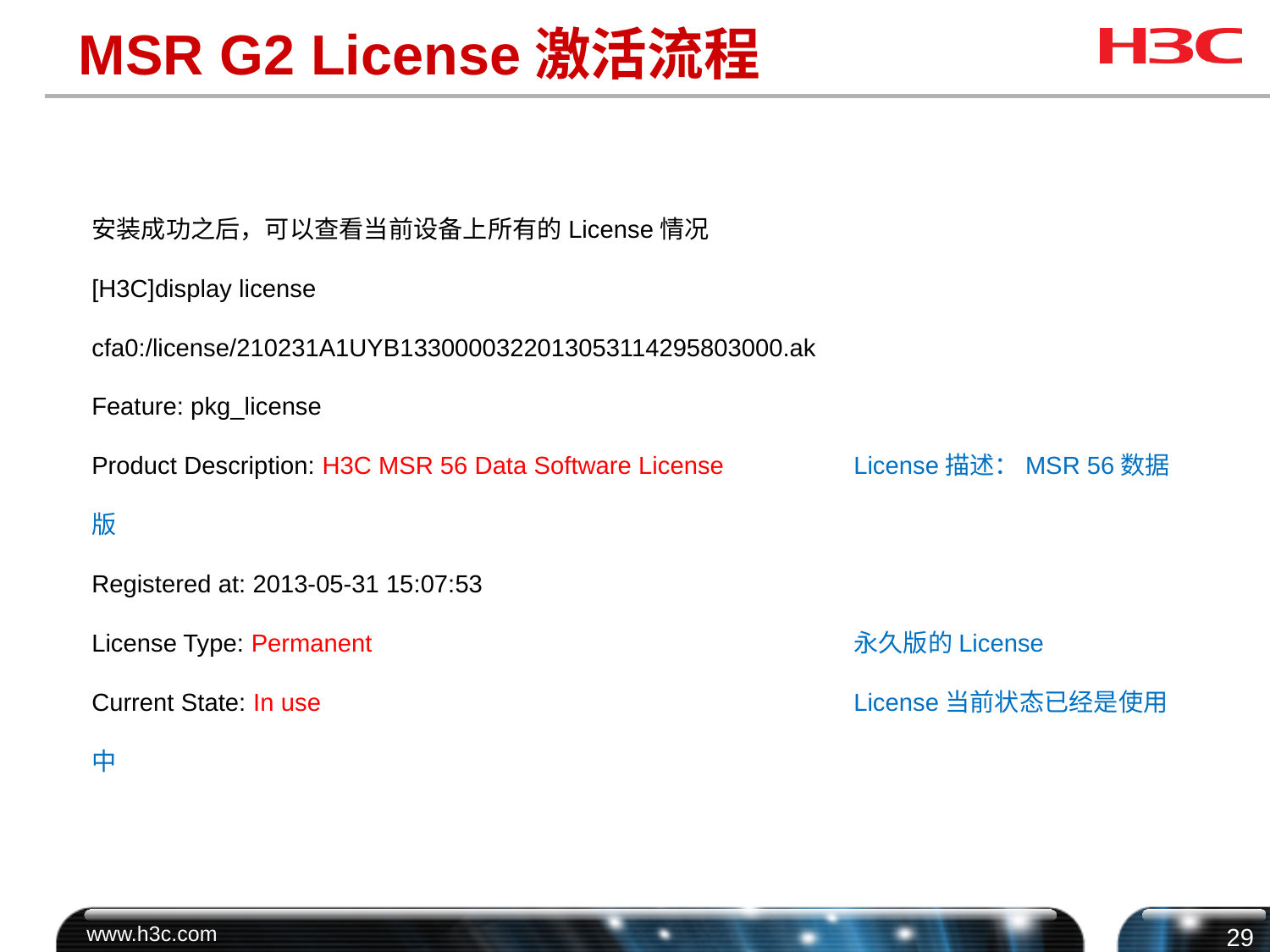

# MSR G2 License激活流程
安装成功之后，可以查看当前设备上所有的License情况
[H3C]display license
cfa0:/license/210231A1UYB1330000322013053114295803000.ak
Feature: pkg_license
Product Description: H3C MSR 56 Data Software License		License描述：MSR 56数据版
Registered at: 2013-05-31 15:07:53
License Type: Permanent				永久版的License
Current State: In use					License当前状态已经是使用中